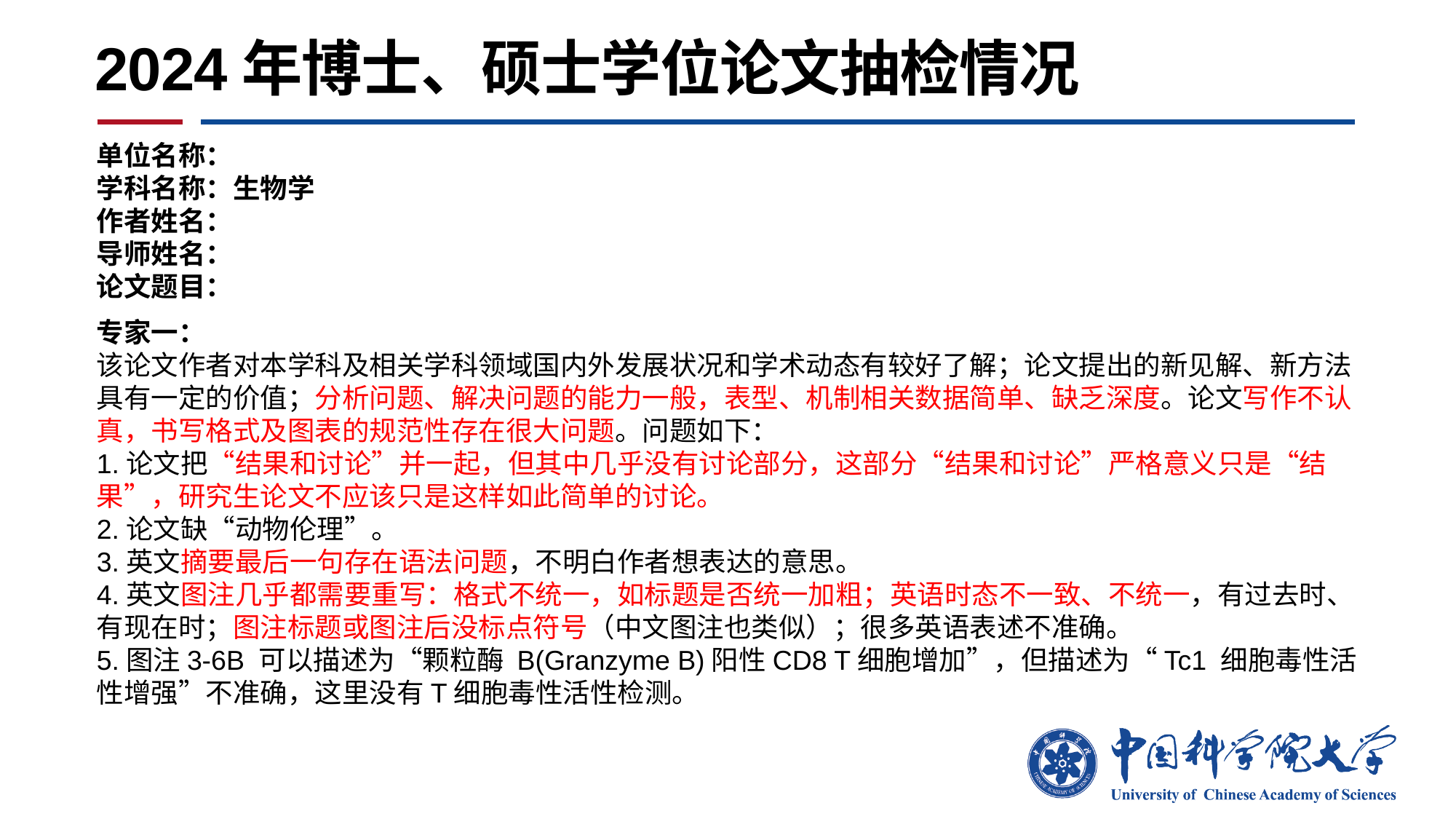

2024年博士、硕士学位论文抽检情况
单位名称：
学科名称：生物学
作者姓名：
导师姓名：
论文题目：
专家一：
该论文作者对本学科及相关学科领域国内外发展状况和学术动态有较好了解；论文提出的新见解、新方法具有一定的价值；分析问题、解决问题的能力一般，表型、机制相关数据简单、缺乏深度。论文写作不认真，书写格式及图表的规范性存在很大问题。问题如下：
1.论文把“结果和讨论”并一起，但其中几乎没有讨论部分，这部分“结果和讨论”严格意义只是“结果”，研究生论文不应该只是这样如此简单的讨论。
2.论文缺“动物伦理”。
3.英文摘要最后一句存在语法问题，不明白作者想表达的意思。
4.英文图注几乎都需要重写：格式不统一，如标题是否统一加粗；英语时态不一致、不统一，有过去时、有现在时；图注标题或图注后没标点符号（中文图注也类似）；很多英语表述不准确。
5.图注3-6B 可以描述为“颗粒酶 B(Granzyme B)阳性CD8 T细胞增加”，但描述为“Tc1 细胞毒性活性增强”不准确，这里没有T细胞毒性活性检测。